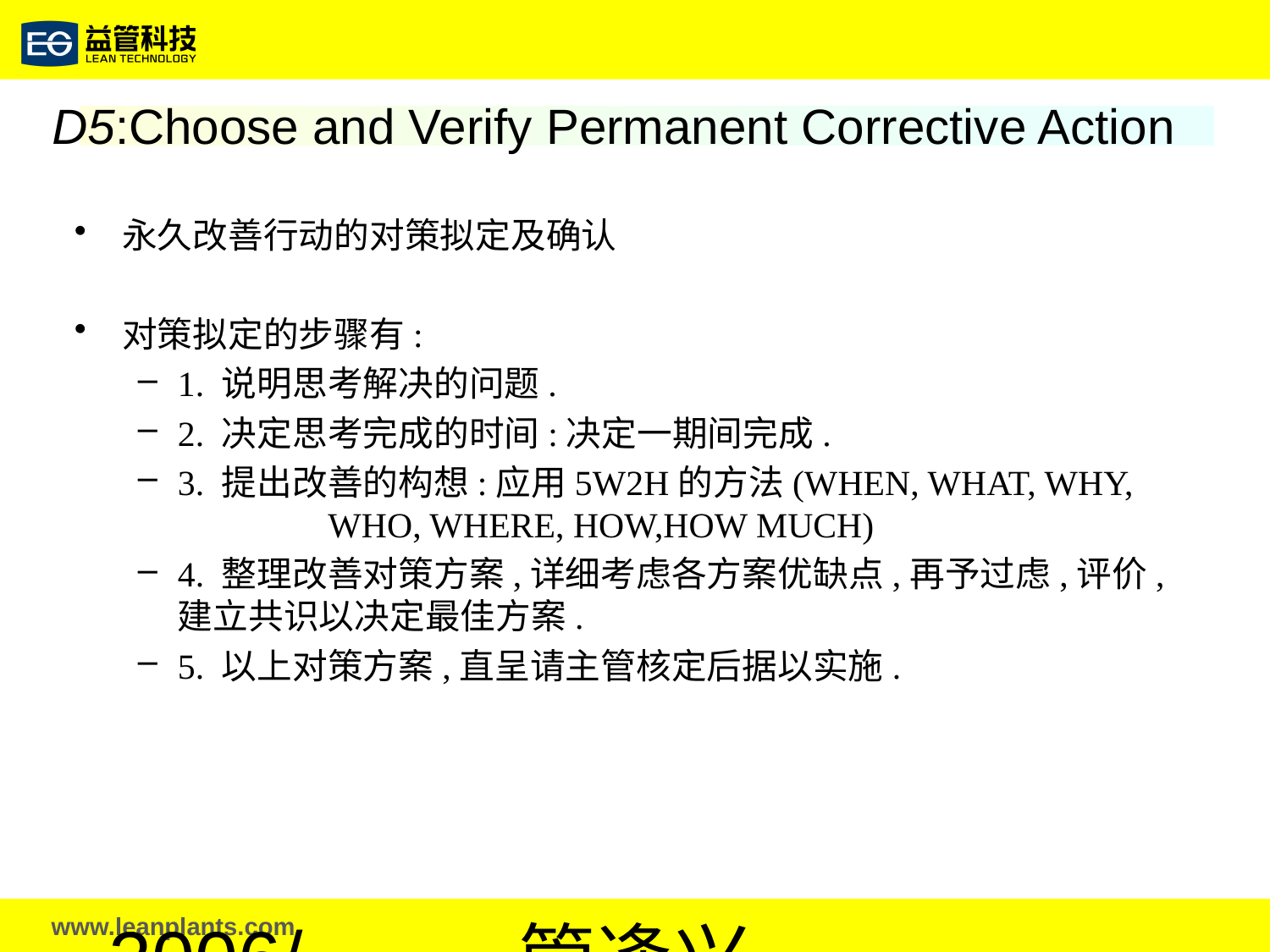

# D5:Choose and Verify Permanent Corrective Action
永久改善行动的对策拟定及确认

对策拟定的步骤有:
1. 说明思考解决的问题.
2. 决定思考完成的时间:决定一期间完成.
3. 提出改善的构想:应用5W2H的方法(WHEN, WHAT, WHY,                       WHO, WHERE, HOW,HOW MUCH)
4. 整理改善对策方案,详细考虑各方案优缺点,再予过虑,评价,建立共识以决定最佳方案.
5. 以上对策方案,直呈请主管核定后据以实施.
2006/12/29
管逢兴
52